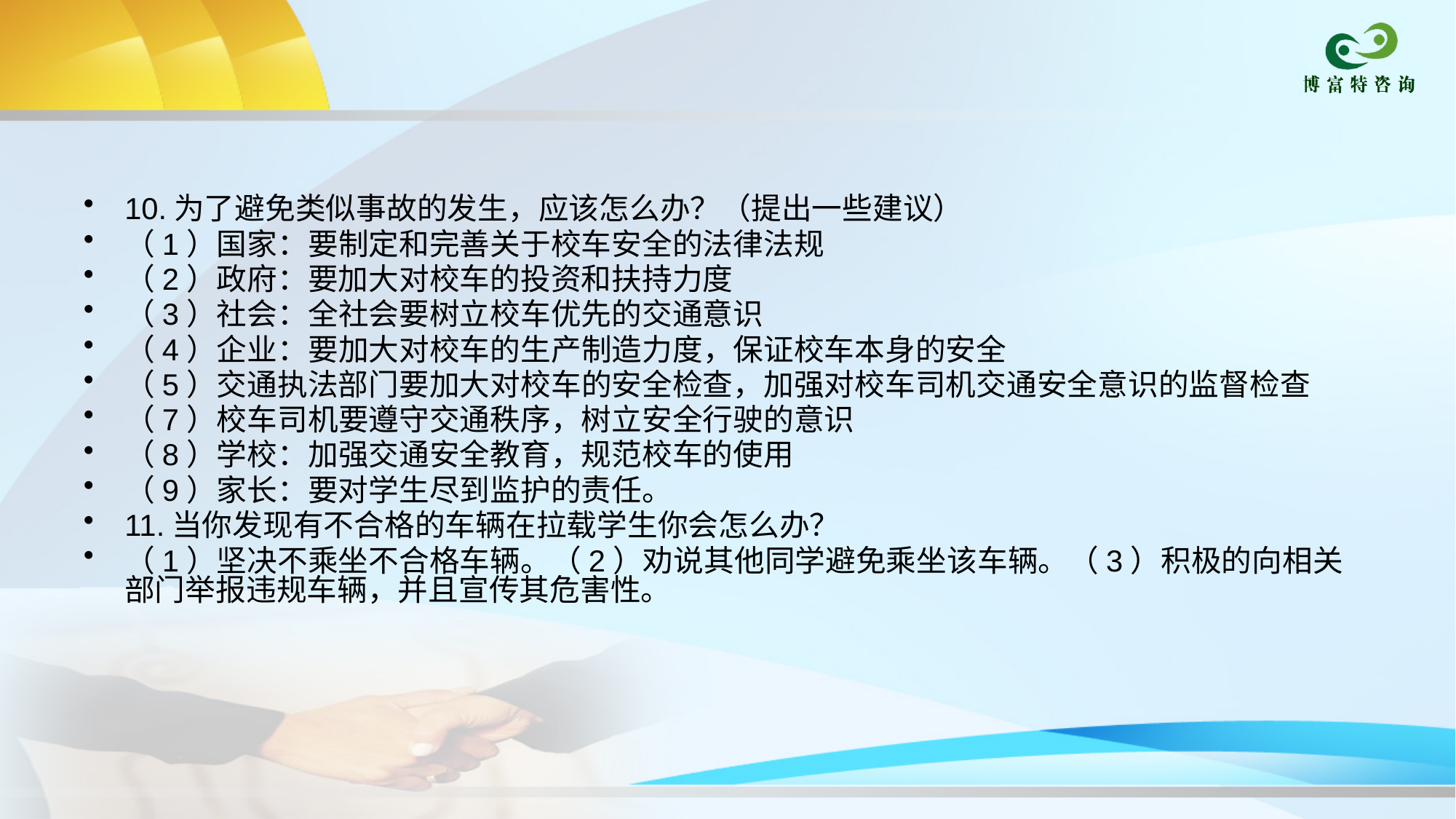

#
10.为了避免类似事故的发生，应该怎么办？（提出一些建议）
（1）国家：要制定和完善关于校车安全的法律法规
（2）政府：要加大对校车的投资和扶持力度
（3）社会：全社会要树立校车优先的交通意识
（4）企业：要加大对校车的生产制造力度，保证校车本身的安全
（5）交通执法部门要加大对校车的安全检查，加强对校车司机交通安全意识的监督检查
（7）校车司机要遵守交通秩序，树立安全行驶的意识
（8）学校：加强交通安全教育，规范校车的使用
（9）家长：要对学生尽到监护的责任。
11.当你发现有不合格的车辆在拉载学生你会怎么办？
（1）坚决不乘坐不合格车辆。（2）劝说其他同学避免乘坐该车辆。（3）积极的向相关部门举报违规车辆，并且宣传其危害性。